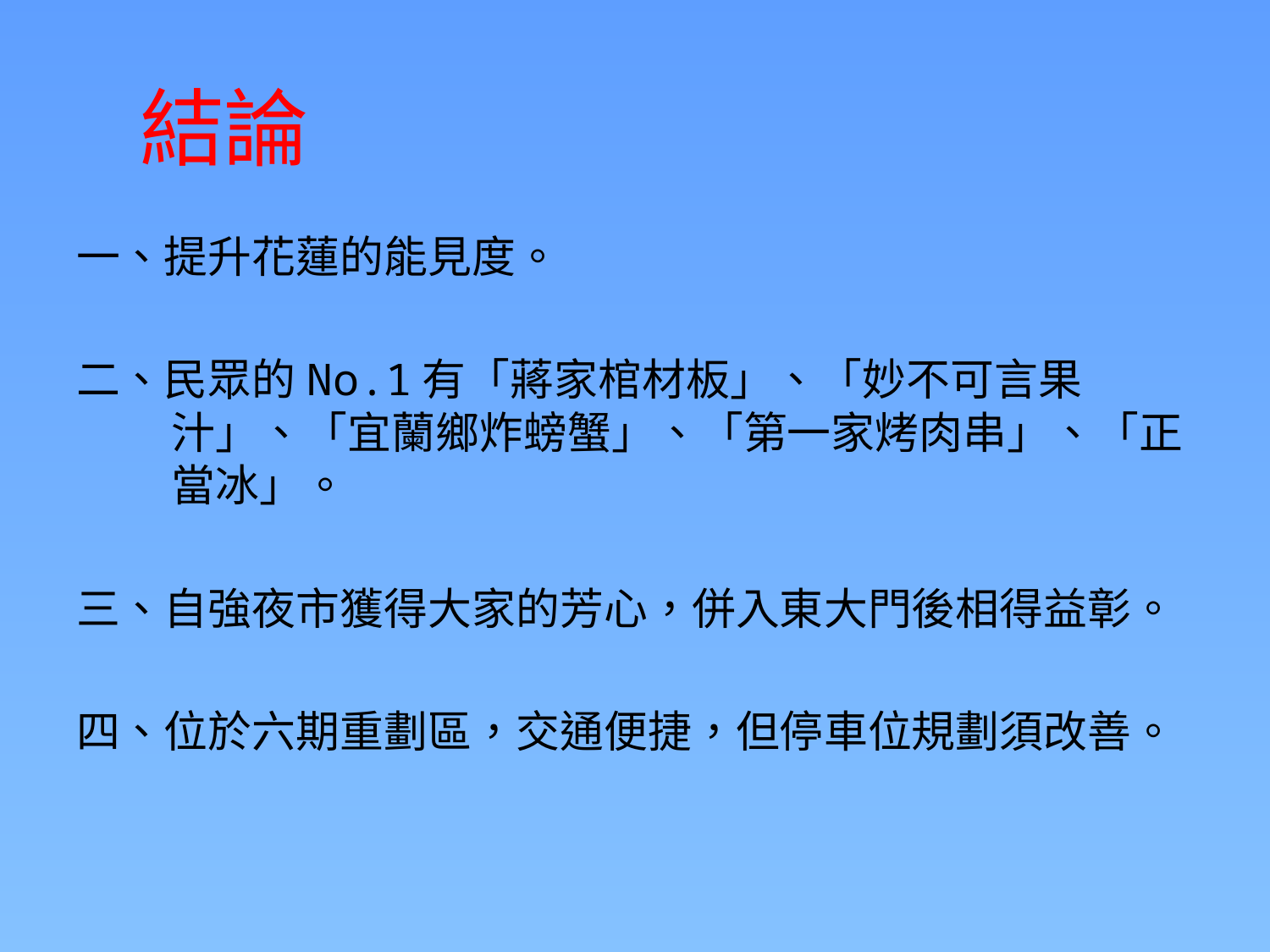

# 結論
一、提升花蓮的能見度。

二、民眾的No.1有「蔣家棺材板」、「妙不可言果汁」、「宜蘭鄉炸螃蟹」、「第一家烤肉串」、「正當冰」。

三、自強夜市獲得大家的芳心，併入東大門後相得益彰。

四、位於六期重劃區，交通便捷，但停車位規劃須改善。